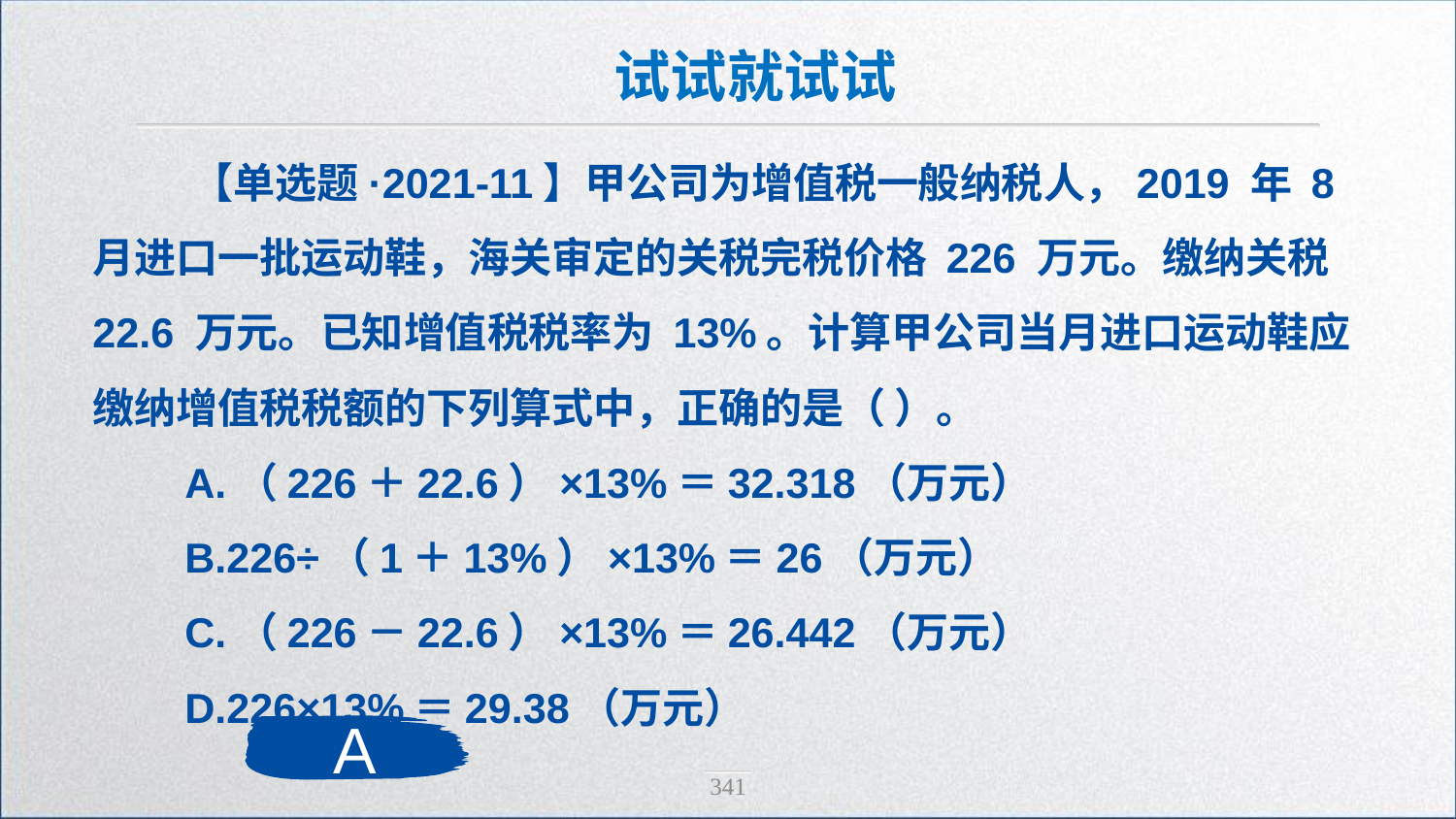

试试就试试
 【单选题·2021-11】甲公司为增值税一般纳税人，2019 年 8 月进口一批运动鞋，海关审定的关税完税价格 226 万元。缴纳关税 22.6 万元。已知增值税税率为 13%。计算甲公司当月进口运动鞋应缴纳增值税税额的下列算式中，正确的是（ ）。
 A.（226＋22.6）×13%＝32.318（万元）
 B.226÷（1＋13%）×13%＝26（万元）
 C.（226－22.6）×13%＝26.442（万元）
 D.226×13%＝29.38（万元）

A
341